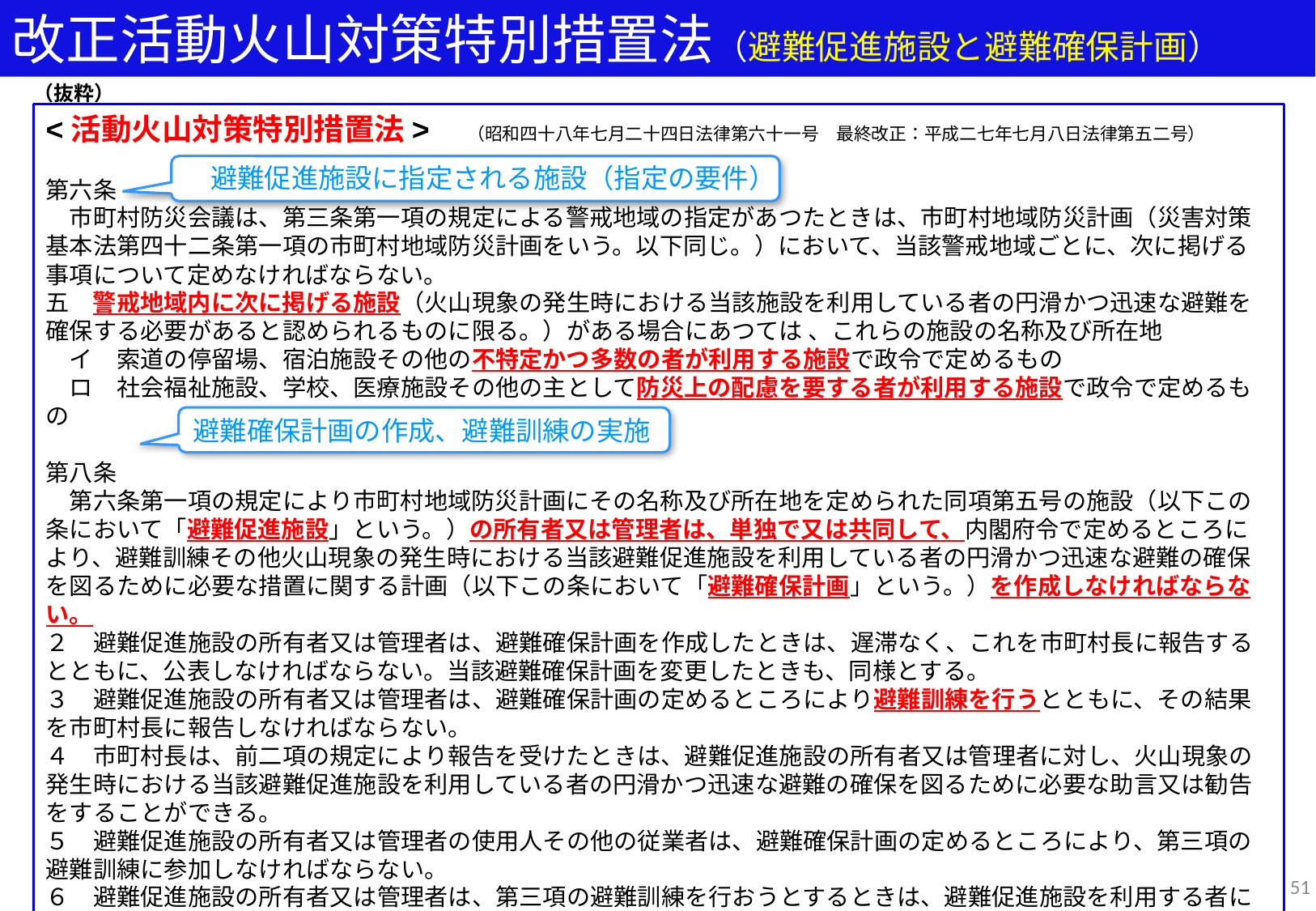

改正活動火山対策特別措置法（避難促進施設と避難確保計画）
（抜粋）
<活動火山対策特別措置法>　（昭和四十八年七月二十四日法律第六十一号　最終改正：平成二七年七月八日法律第五二号）

第六条
　市町村防災会議は、第三条第一項の規定による警戒地域の指定があつたときは、市町村地域防災計画（災害対策基本法第四十二条第一項の市町村地域防災計画をいう。以下同じ。）において、当該警戒地域ごとに、次に掲げる事項について定めなければならない。
五　警戒地域内に次に掲げる施設（火山現象の発生時における当該施設を利用している者の円滑かつ迅速な避難を確保する必要があると認められるものに限る。）がある場合にあつては 、これらの施設の名称及び所在地
　イ　索道の停留場、宿泊施設その他の不特定かつ多数の者が利用する施設で政令で定めるもの
　ロ　社会福祉施設、学校、医療施設その他の主として防災上の配慮を要する者が利用する施設で政令で定めるもの

第八条
　第六条第一項の規定により市町村地域防災計画にその名称及び所在地を定められた同項第五号の施設（以下この条において「避難促進施設」という。）の所有者又は管理者は、単独で又は共同して、内閣府令で定めるところにより、避難訓練その他火山現象の発生時における当該避難促進施設を利用している者の円滑かつ迅速な避難の確保を図るために必要な措置に関する計画（以下この条において「避難確保計画」という。）を作成しなければならない。
２　避難促進施設の所有者又は管理者は、避難確保計画を作成したときは、遅滞なく、これを市町村長に報告するとともに、公表しなければならない。当該避難確保計画を変更したときも、同様とする。
３　避難促進施設の所有者又は管理者は、避難確保計画の定めるところにより避難訓練を行うとともに、その結果を市町村長に報告しなければならない。
４　市町村長は、前二項の規定により報告を受けたときは、避難促進施設の所有者又は管理者に対し、火山現象の発生時における当該避難促進施設を利用している者の円滑かつ迅速な避難の確保を図るために必要な助言又は勧告をすることができる。
５　避難促進施設の所有者又は管理者の使用人その他の従業者は、避難確保計画の定めるところにより、第三項の避難訓練に参加しなければならない。
６　避難促進施設の所有者又は管理者は、第三項の避難訓練を行おうとするときは、避難促進施設を利用する者に協力を求めることができる。
避難促進施設に指定される施設（指定の要件）

避難確保計画の作成、避難訓練の実施
51